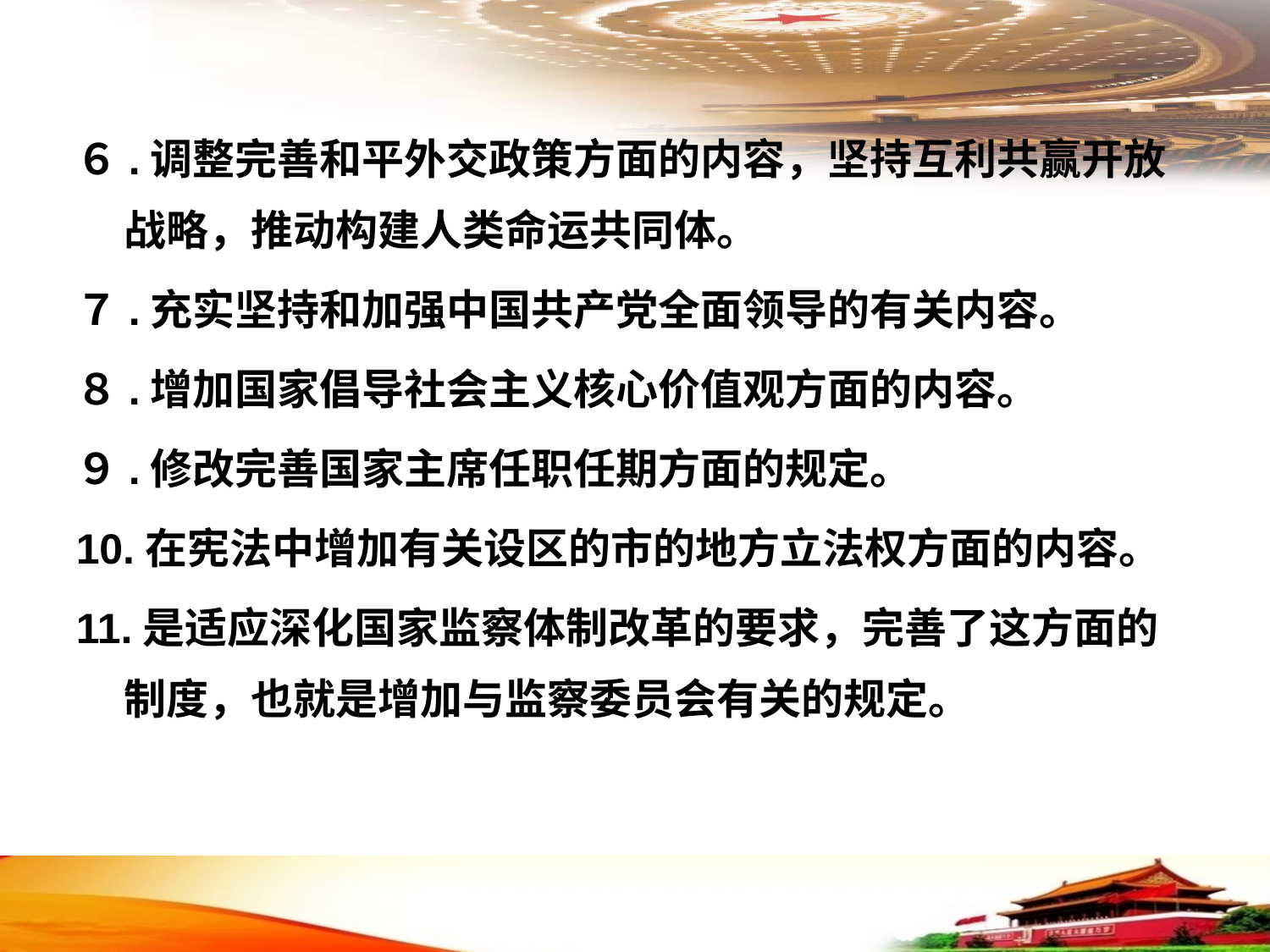

#
６.调整完善和平外交政策方面的内容，坚持互利共赢开放战略，推动构建人类命运共同体。
７.充实坚持和加强中国共产党全面领导的有关内容。
８.增加国家倡导社会主义核心价值观方面的内容。
９.修改完善国家主席任职任期方面的规定。
10.在宪法中增加有关设区的市的地方立法权方面的内容。
11.是适应深化国家监察体制改革的要求，完善了这方面的制度，也就是增加与监察委员会有关的规定。